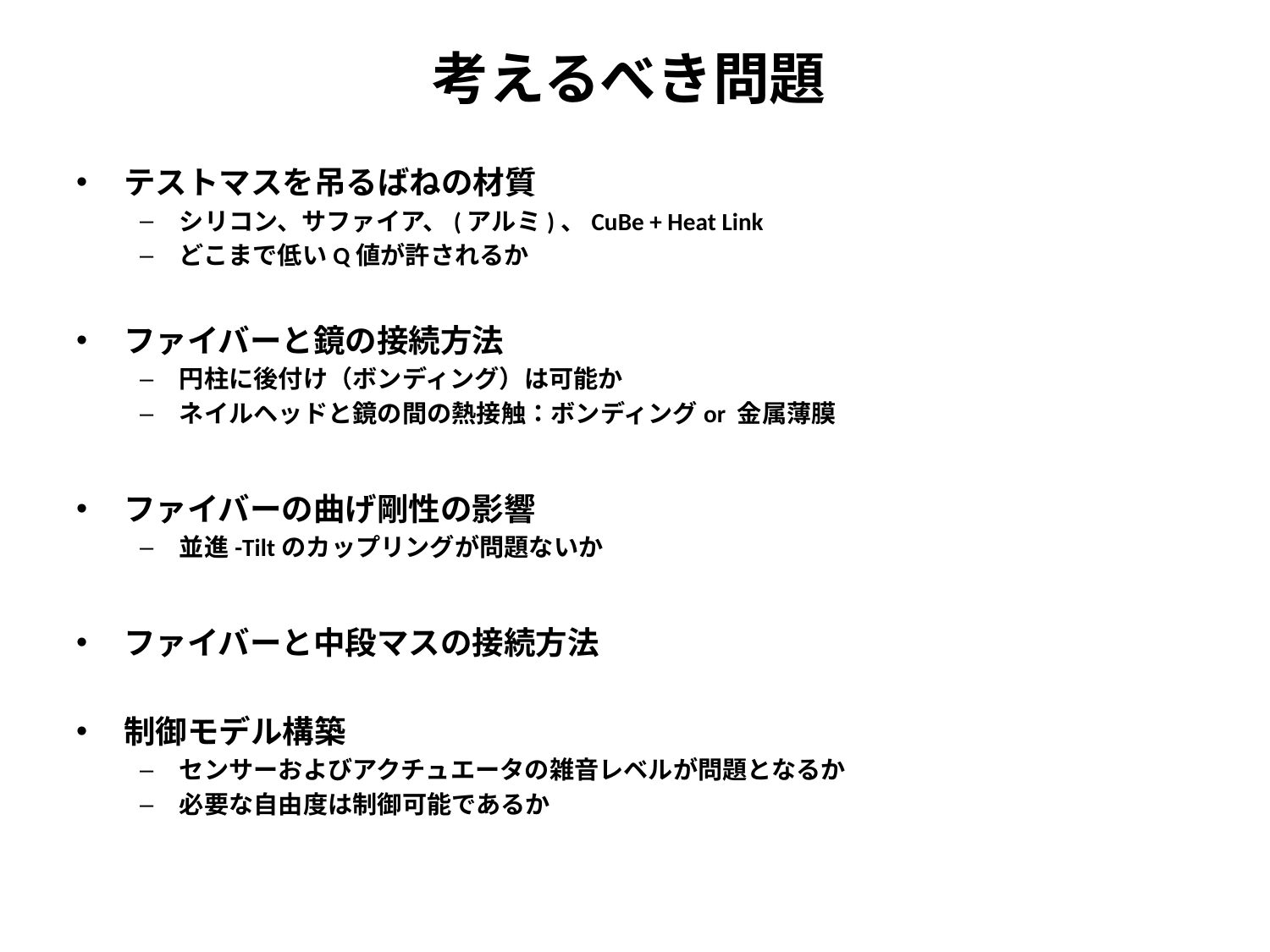

# 考えるべき問題
テストマスを吊るばねの材質
シリコン、サファイア、(アルミ)、CuBe + Heat Link
どこまで低いQ値が許されるか

ファイバーと鏡の接続方法
円柱に後付け（ボンディング）は可能か
ネイルヘッドと鏡の間の熱接触：ボンディングor 金属薄膜

ファイバーの曲げ剛性の影響
並進-Tiltのカップリングが問題ないか

ファイバーと中段マスの接続方法

制御モデル構築
センサーおよびアクチュエータの雑音レベルが問題となるか
必要な自由度は制御可能であるか